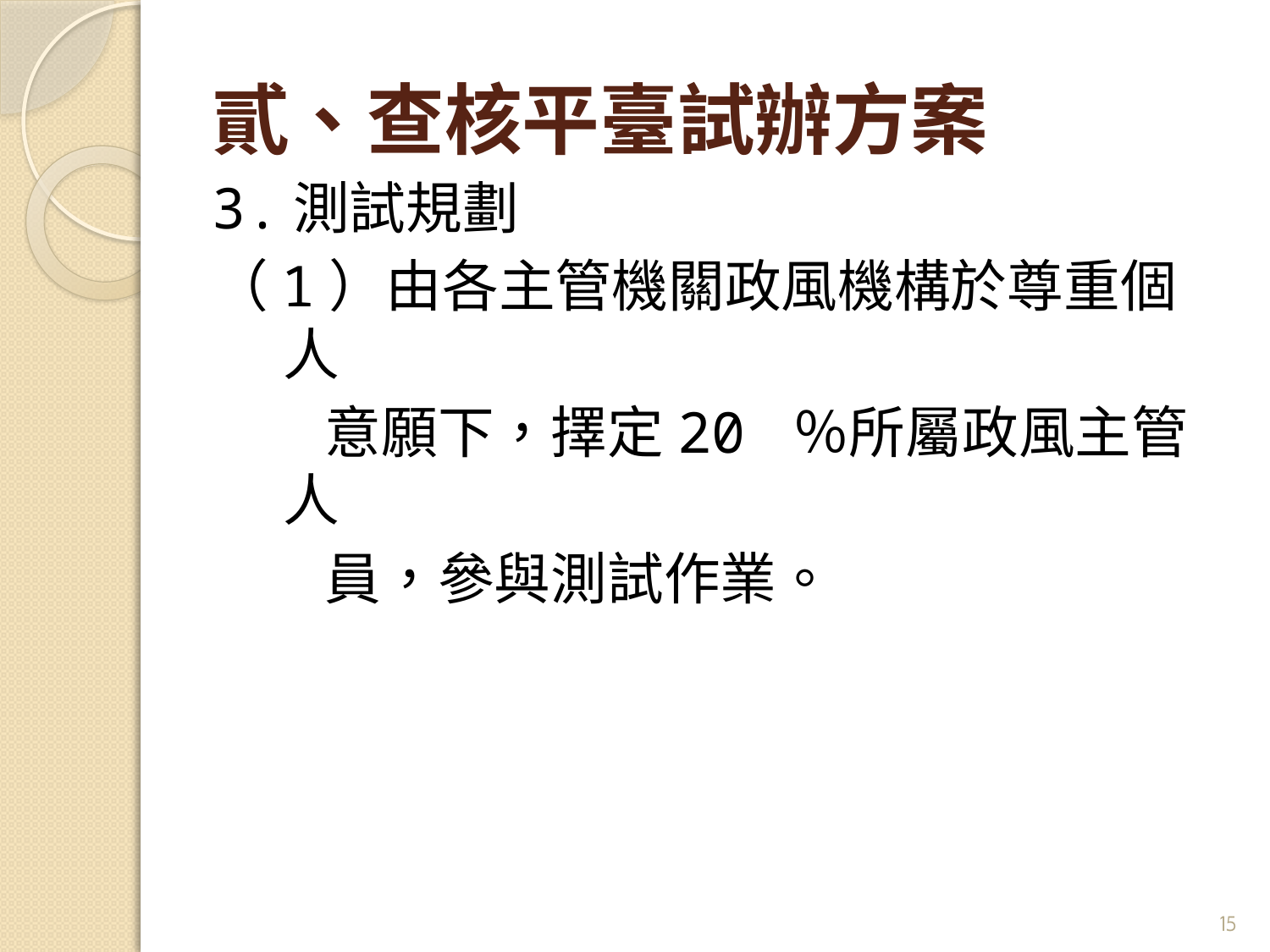

# 貳、查核平臺試辦方案
3.測試規劃
（1）由各主管機關政風機構於尊重個人
　　意願下，擇定20 ％所屬政風主管人
　　員，參與測試作業。

15